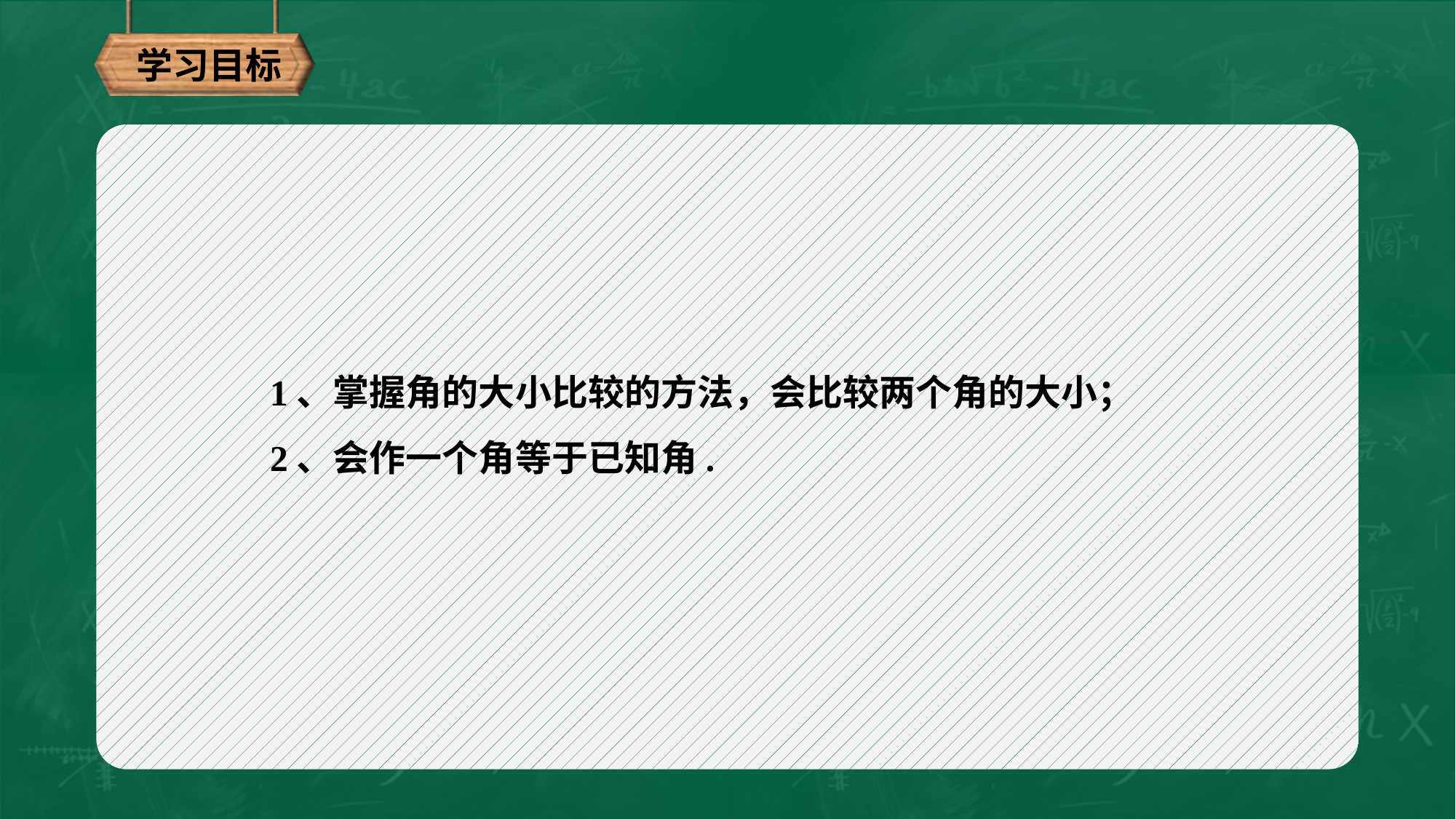

学习目标
1、掌握角的大小比较的方法，会比较两个角的大小；
2、会作一个角等于已知角.